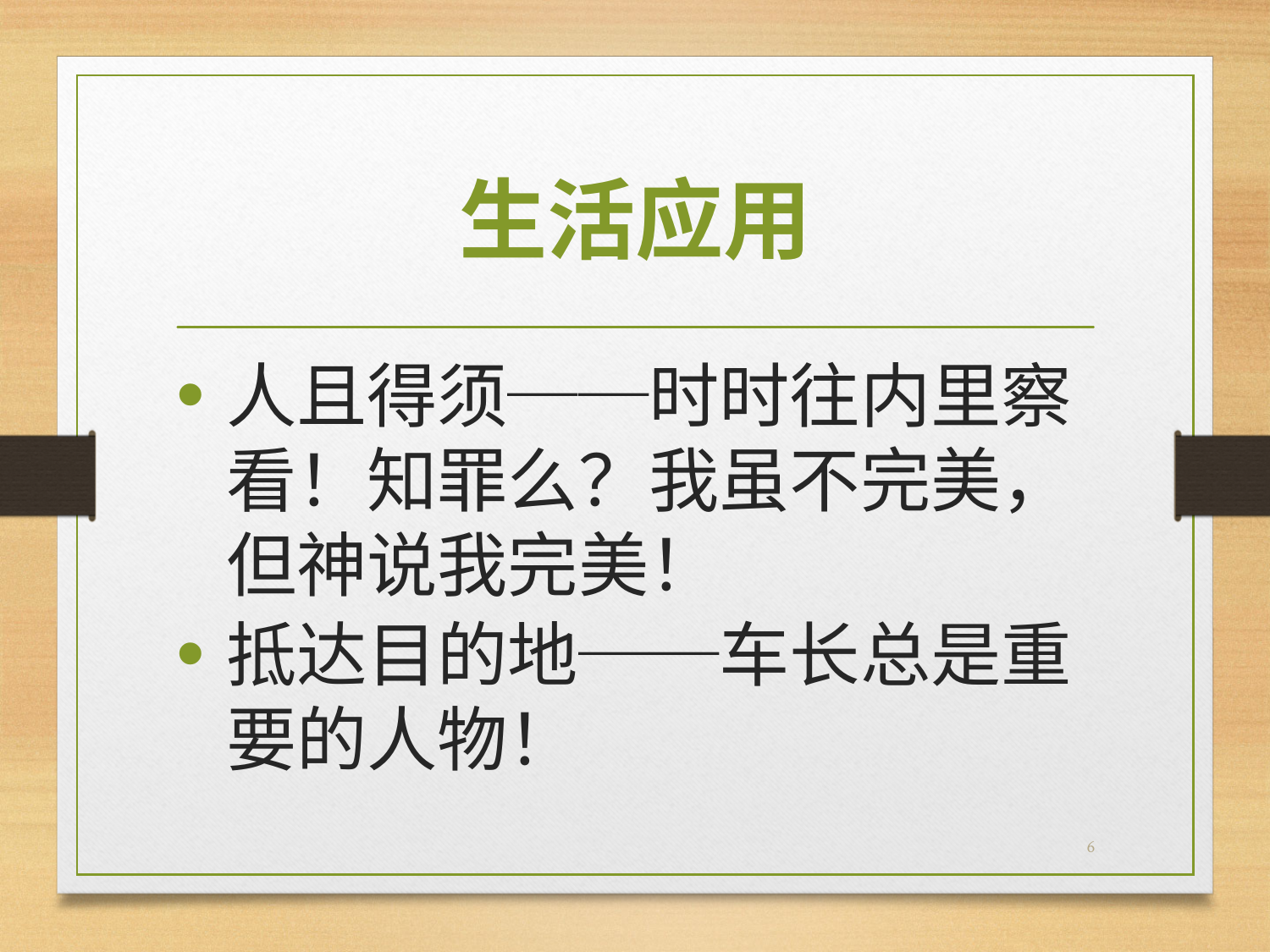

# 生活应用
人且得须──时时往内里察看！知罪么？我虽不完美，但神说我完美！
抵达目的地──车长总是重要的人物！
6